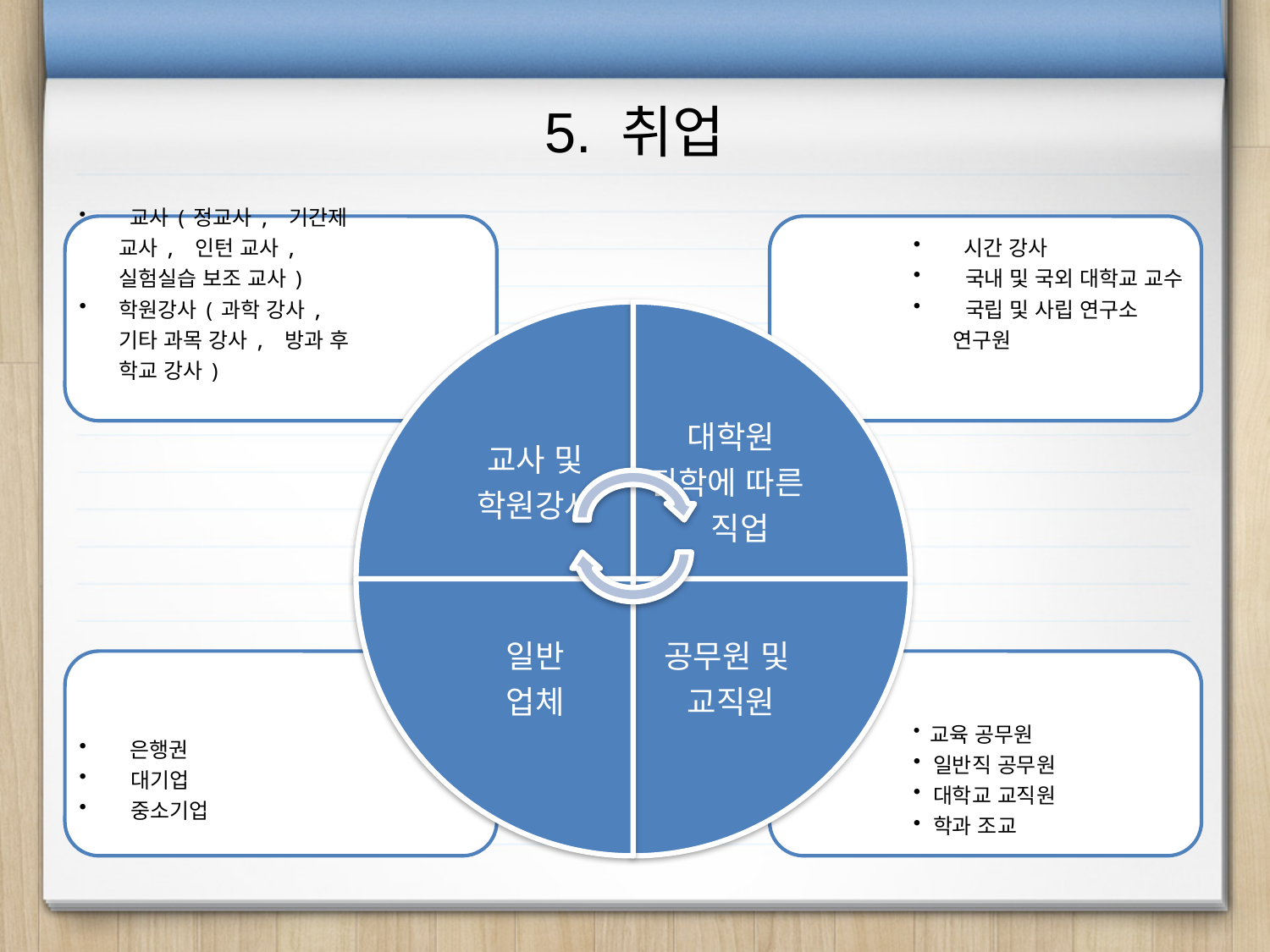

# 5. 취업
교사 및 학원강사
 교사(정교사, 기간제 교사, 인턴 교사, 실험실습 보조 교사)
대학원 진학에 따른    직업
 시간 강사
공무원 및
교직원
 교육 공무원
일반
업체
 은행권
 일반직 공무원
 대학교 교직원
 대기업
 중소기업
 학과 조교
학원강사(과학 강사, 기타 과목 강사, 방과 후 학교 강사)
 국내 및 국외 대학교 교수
 국립 및 사립 연구소 연구원